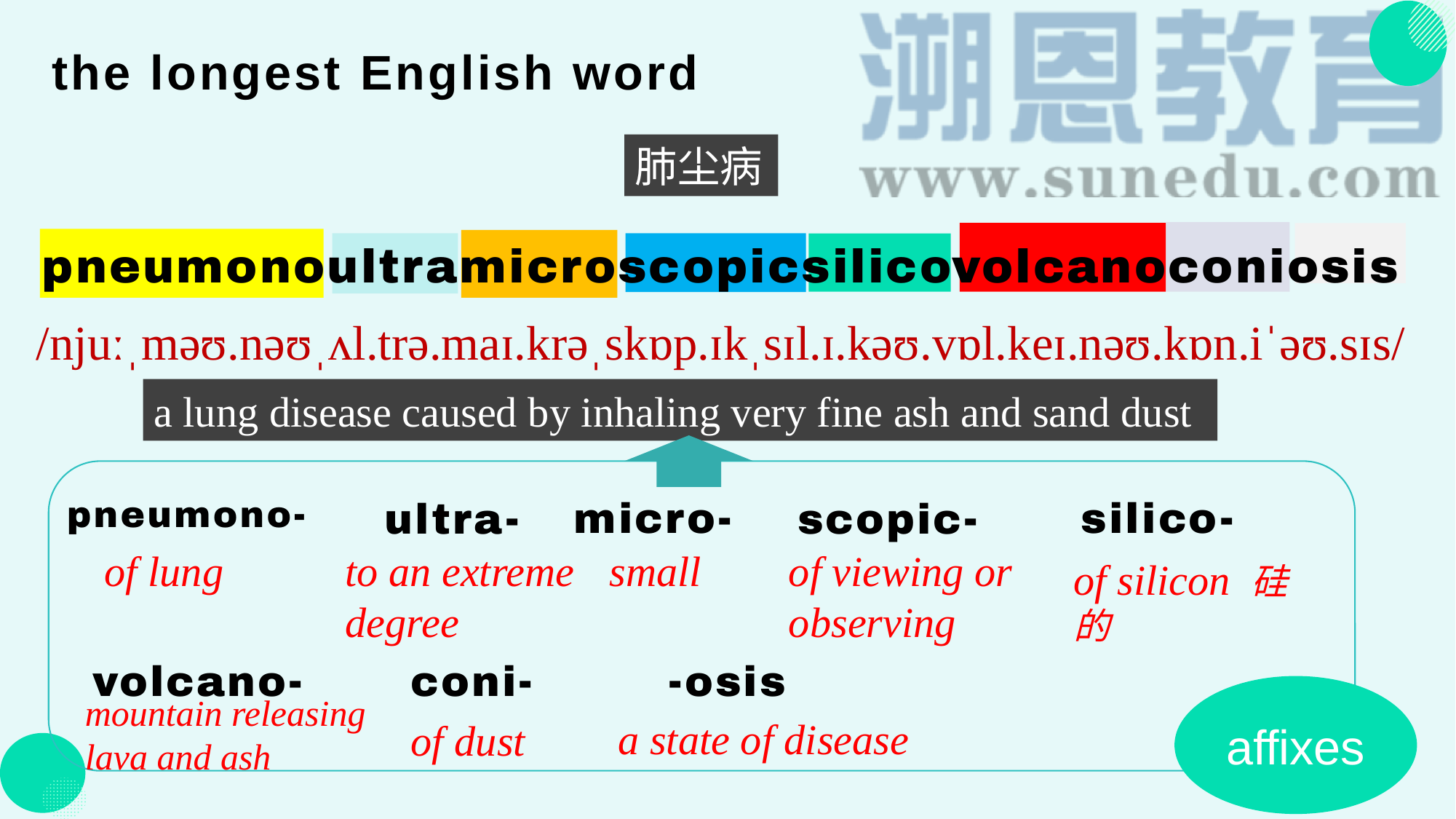

# the longest English word
肺尘病
pneumonoultramicroscopicsilicovolcanoconiosis

 /njuːˌməʊ.nəʊˌʌl.trə.maɪ.krəˌskɒp.ɪkˌsɪl.ɪ.kəʊ.vɒl.keɪ.nəʊ.kɒn.iˈəʊ.sɪs/
a lung disease caused by inhaling very fine ash and sand dust

micro-
silico-
ultra-
scopic-
pneumono-
volcano-
coni-
-osis

of lung
to an extreme degree
small
of viewing or observing
of silicon 硅的
affixes
mountain releasing lava and ash
a state of disease
of dust